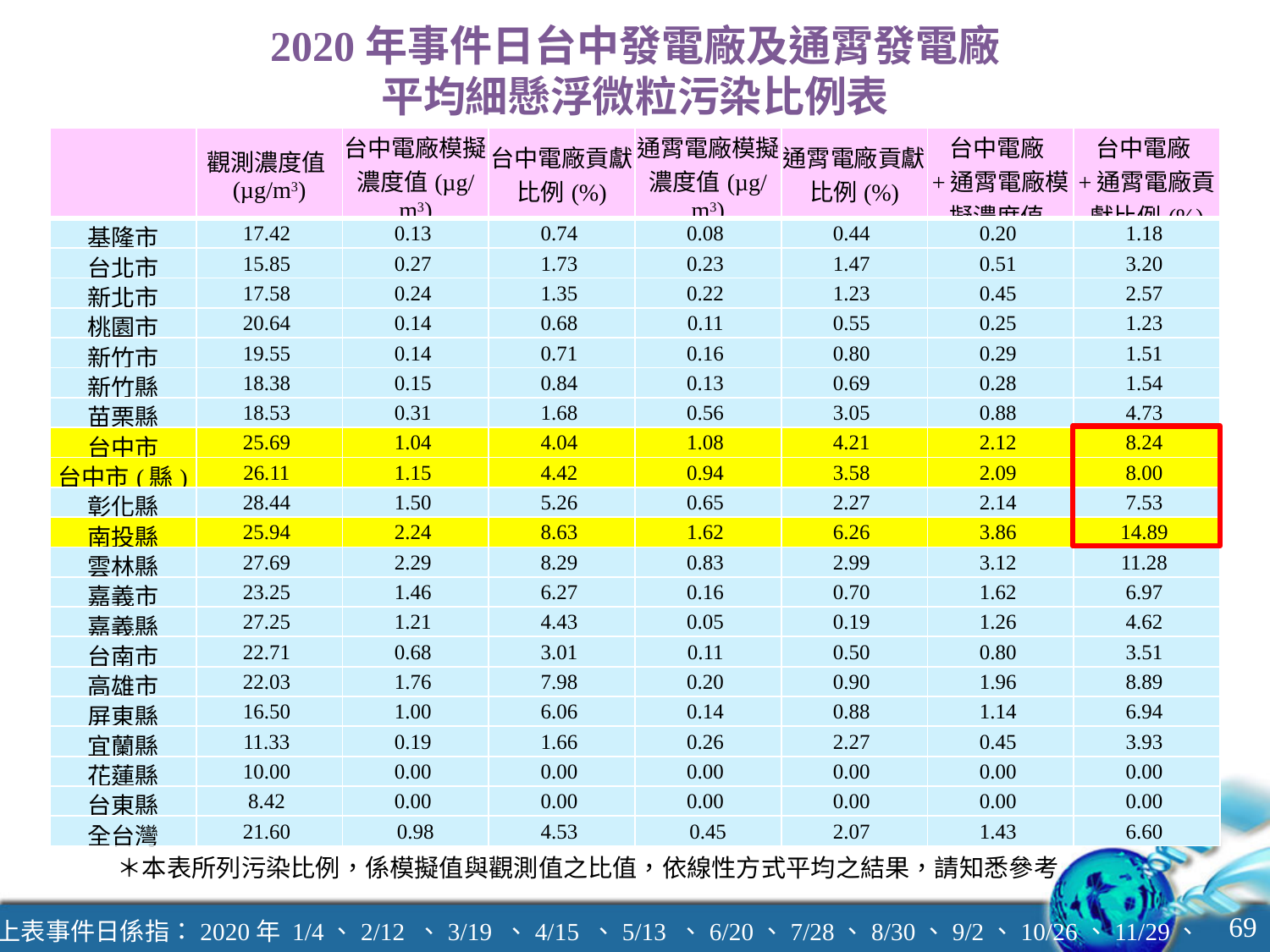

2020年事件日台中發電廠及通霄發電廠
平均細懸浮微粒污染比例表
|  | 觀測濃度值(µg/m3) | 台中電廠模擬濃度值(µg/m3) | 台中電廠貢獻比例(%) | 通霄電廠模擬濃度值(µg/m3) | 通霄電廠貢獻比例(%) | 台中電廠+通霄電廠模擬濃度值(µg/m3) | 台中電廠+通霄電廠貢獻比例(%) |
| --- | --- | --- | --- | --- | --- | --- | --- |
| 基隆市 | 17.42 | 0.13 | 0.74 | 0.08 | 0.44 | 0.20 | 1.18 |
| 台北市 | 15.85 | 0.27 | 1.73 | 0.23 | 1.47 | 0.51 | 3.20 |
| 新北市 | 17.58 | 0.24 | 1.35 | 0.22 | 1.23 | 0.45 | 2.57 |
| 桃園市 | 20.64 | 0.14 | 0.68 | 0.11 | 0.55 | 0.25 | 1.23 |
| 新竹市 | 19.55 | 0.14 | 0.71 | 0.16 | 0.80 | 0.29 | 1.51 |
| 新竹縣 | 18.38 | 0.15 | 0.84 | 0.13 | 0.69 | 0.28 | 1.54 |
| 苗栗縣 | 18.53 | 0.31 | 1.68 | 0.56 | 3.05 | 0.88 | 4.73 |
| 台中市 | 25.69 | 1.04 | 4.04 | 1.08 | 4.21 | 2.12 | 8.24 |
| 台中市(縣) | 26.11 | 1.15 | 4.42 | 0.94 | 3.58 | 2.09 | 8.00 |
| 彰化縣 | 28.44 | 1.50 | 5.26 | 0.65 | 2.27 | 2.14 | 7.53 |
| 南投縣 | 25.94 | 2.24 | 8.63 | 1.62 | 6.26 | 3.86 | 14.89 |
| 雲林縣 | 27.69 | 2.29 | 8.29 | 0.83 | 2.99 | 3.12 | 11.28 |
| 嘉義市 | 23.25 | 1.46 | 6.27 | 0.16 | 0.70 | 1.62 | 6.97 |
| 嘉義縣 | 27.25 | 1.21 | 4.43 | 0.05 | 0.19 | 1.26 | 4.62 |
| 台南市 | 22.71 | 0.68 | 3.01 | 0.11 | 0.50 | 0.80 | 3.51 |
| 高雄市 | 22.03 | 1.76 | 7.98 | 0.20 | 0.90 | 1.96 | 8.89 |
| 屏東縣 | 16.50 | 1.00 | 6.06 | 0.14 | 0.88 | 1.14 | 6.94 |
| 宜蘭縣 | 11.33 | 0.19 | 1.66 | 0.26 | 2.27 | 0.45 | 3.93 |
| 花蓮縣 | 10.00 | 0.00 | 0.00 | 0.00 | 0.00 | 0.00 | 0.00 |
| 台東縣 | 8.42 | 0.00 | 0.00 | 0.00 | 0.00 | 0.00 | 0.00 |
| 全台灣 | 21.60 | 0.98 | 4.53 | 0.45 | 2.07 | 1.43 | 6.60 |

＊本表所列污染比例，係模擬值與觀測值之比值，依線性方式平均之結果，請知悉參考

69
上表事件日係指：2020年 1/4、2/12 、3/19 、4/15 、5/13 、6/20、7/28、8/30、9/2、10/26、11/29、12/12